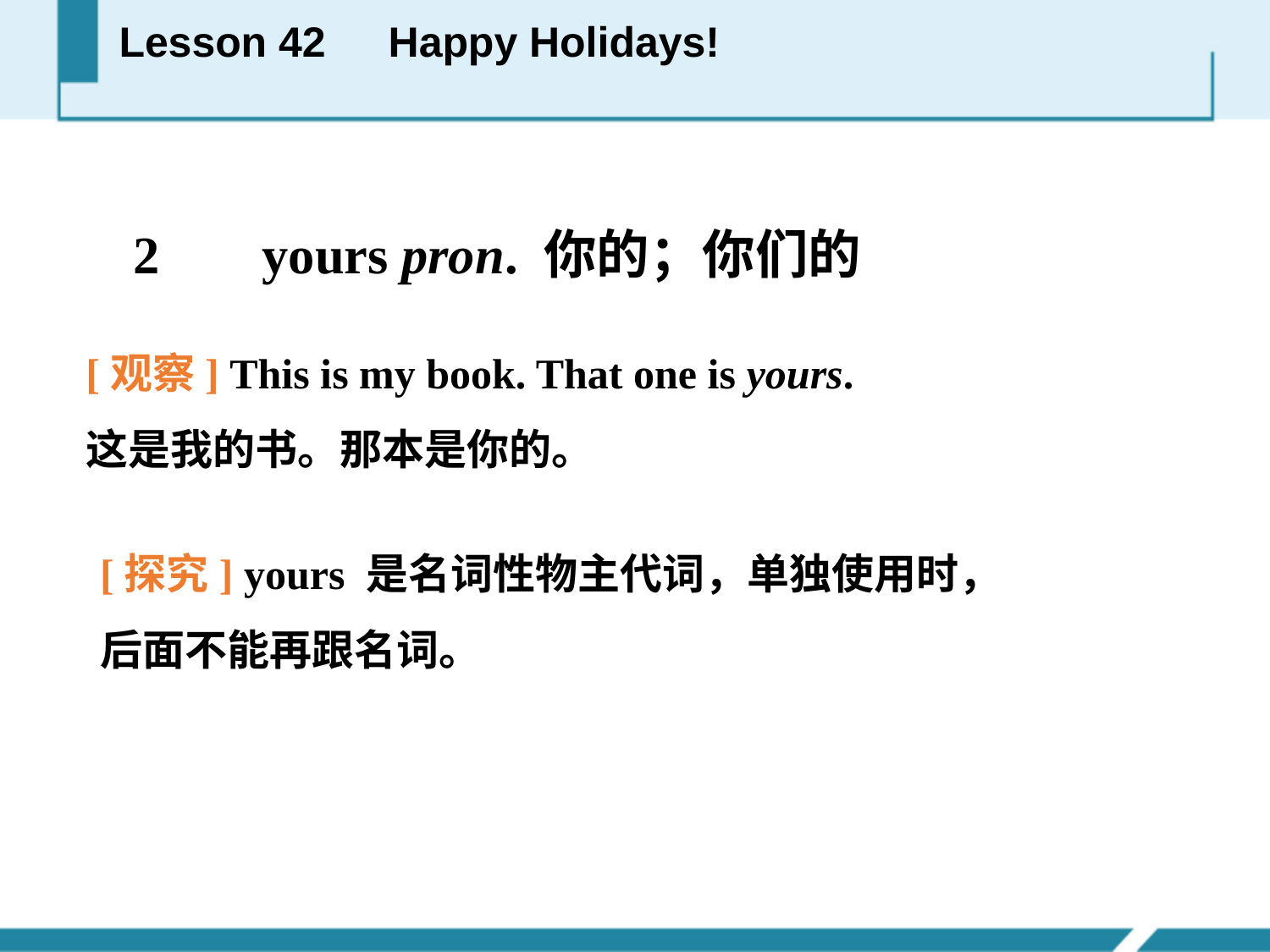

Lesson 42　Happy Holidays!
　2　  yours pron. 你的；你们的
[观察] This is my book. That one is yours.
这是我的书。那本是你的。
[探究] yours 是名词性物主代词，单独使用时，后面不能再跟名词。